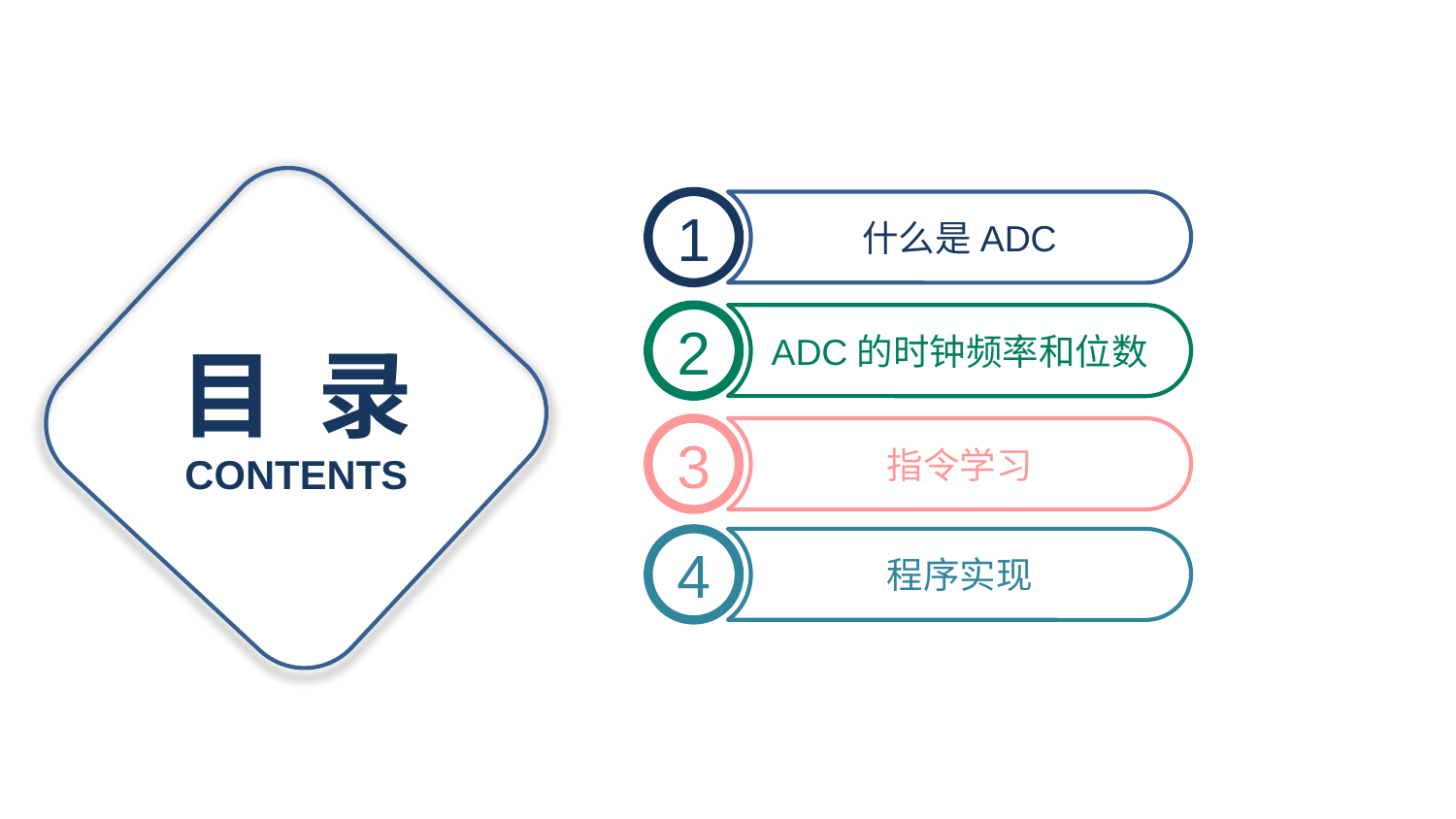

1
什么是ADC

2
ADC的时钟频率和位数
目  录
3
指令学习
CONTENTS
4
程序实现